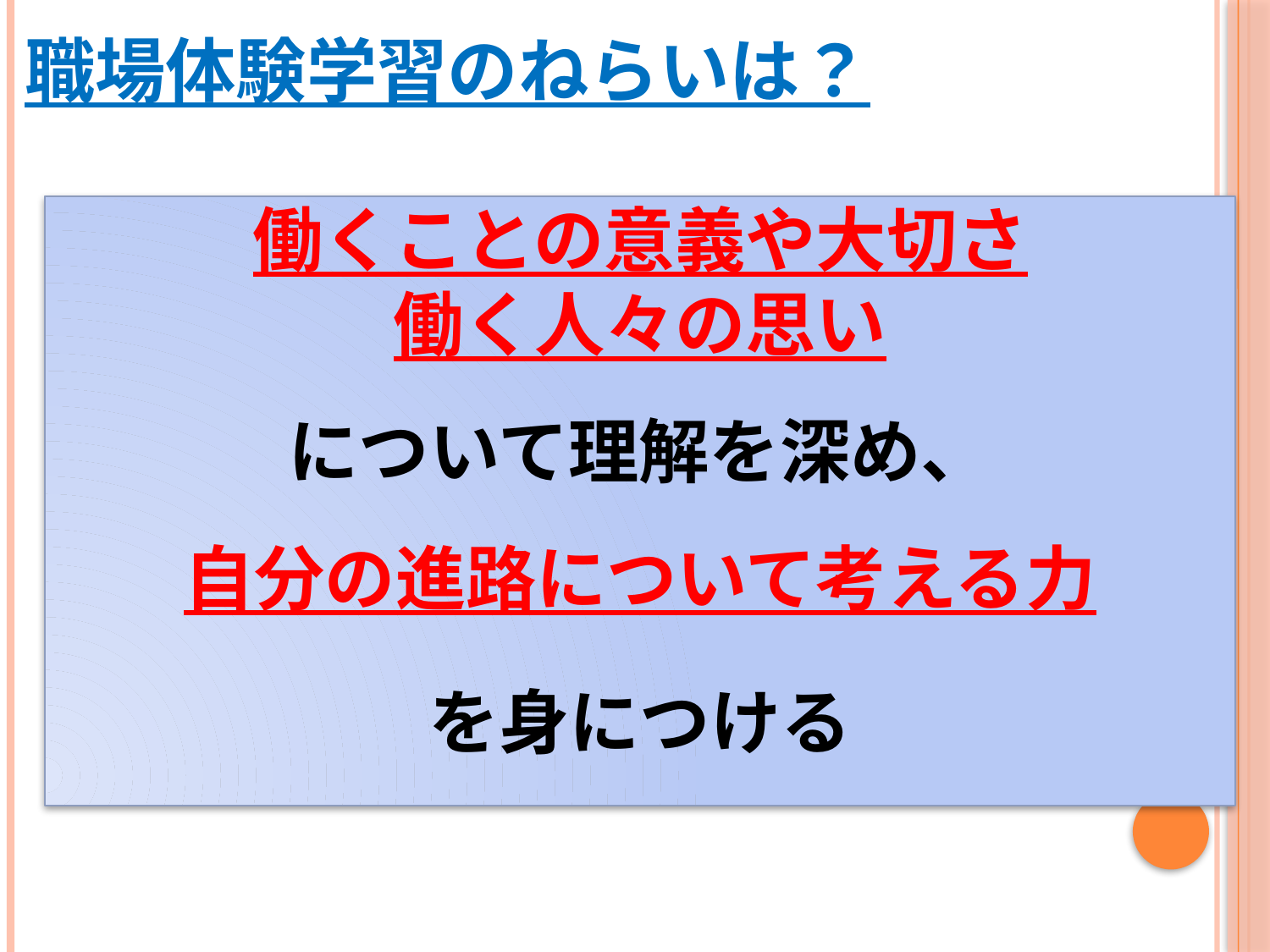

職場体験学習のねらいは？
働くことの意義や大切さ
働く人々の思い

について理解を深め、

自分の進路について考える力

を身につける